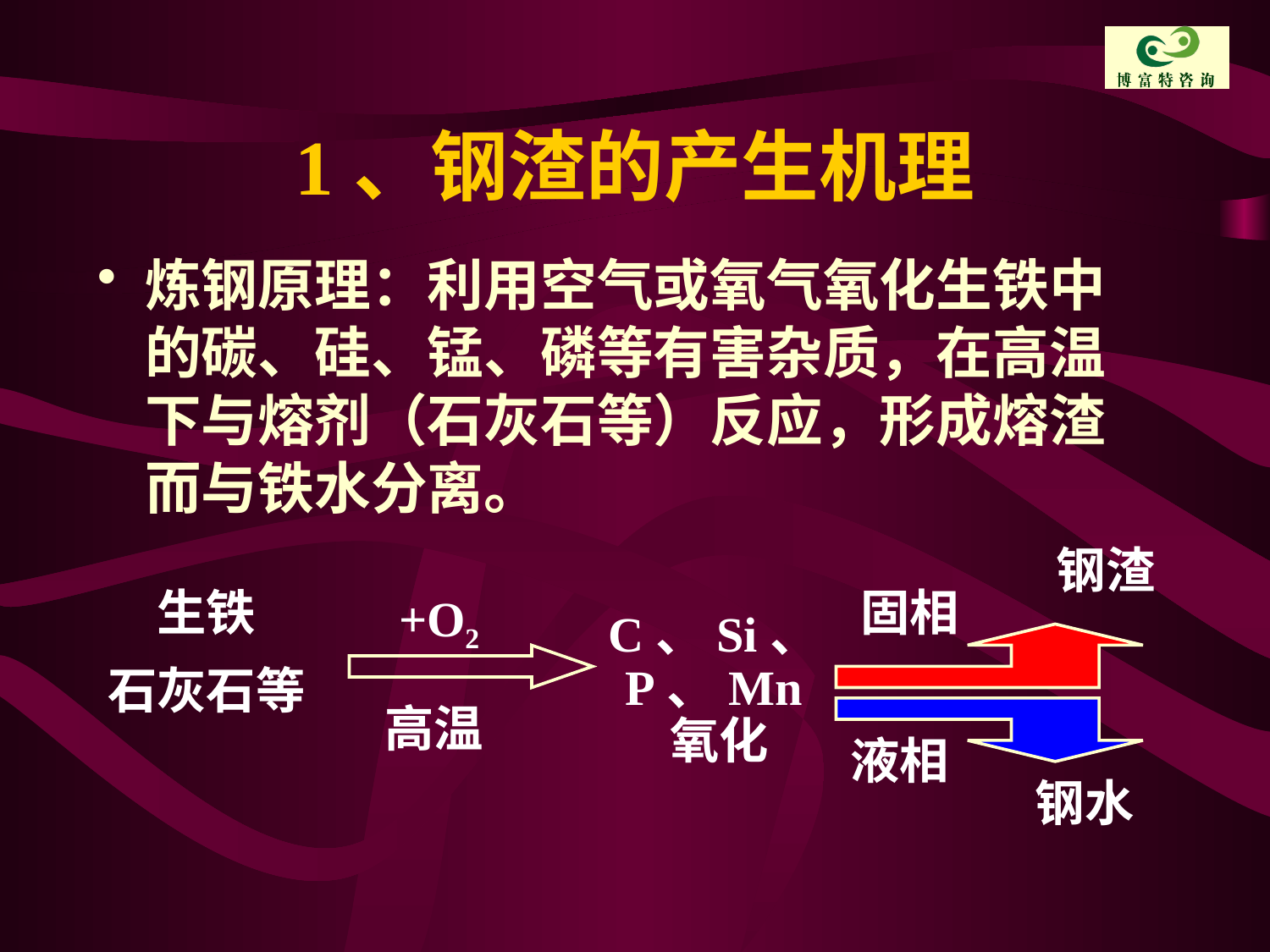

# 1、钢渣的产生机理
炼钢原理：利用空气或氧气氧化生铁中的碳、硅、锰、磷等有害杂质，在高温下与熔剂（石灰石等）反应，形成熔渣而与铁水分离。
钢渣
生铁
石灰石等
+O2
固相
C、Si、P、Mn氧化

高温

液相
钢水